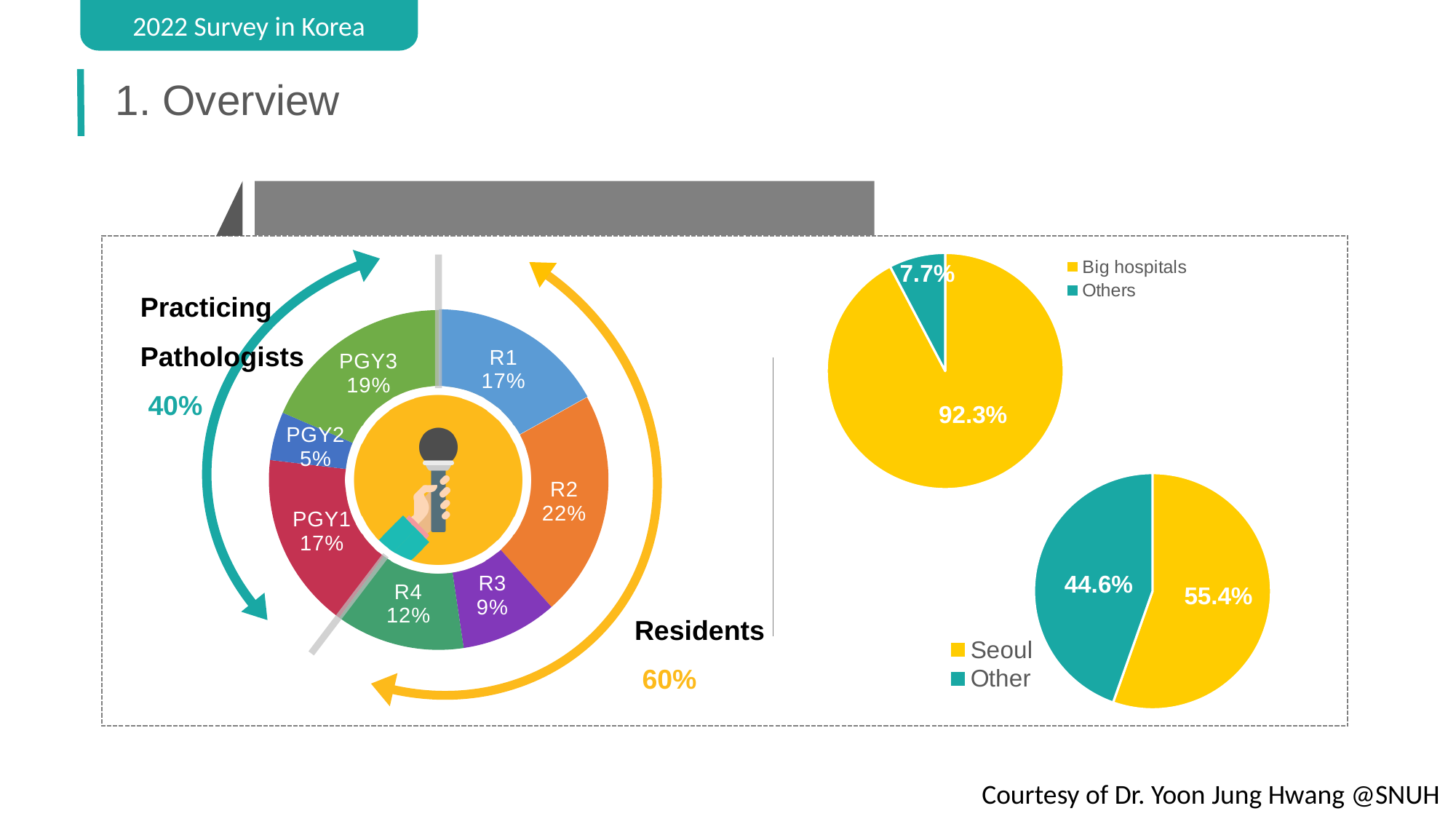

2022 Survey in Korea
  1. Overview

65 responders (response rate of 40%)

### Chart

| Category | 열1 |
|---|---|
| Big hospitals | 0.923 |
| Others | 0.077 |
7.7%

Practicing
Pathologists
 40%

### Chart

| Category | 열2 |
|---|---|
| 전공의 1년차 | 0.169 |
| 전공의 2년차 | 0.215 |
| 전공의 3년차 | 0.092 |
| 전공의 4년차 | 0.123 |
| 전문의 1년차 | 0.169 |
| 전문의 2년차 | 0.046 |
| 전문의 3년차 | 0.185 |
92.3%

### Chart

| Category | 열1 |
|---|---|
| Seoul | 55.4 |
| Other | 44.6 |
44.6%
55.4%
Residents
 60%

Courtesy of Dr. Yoon Jung Hwang @SNUH